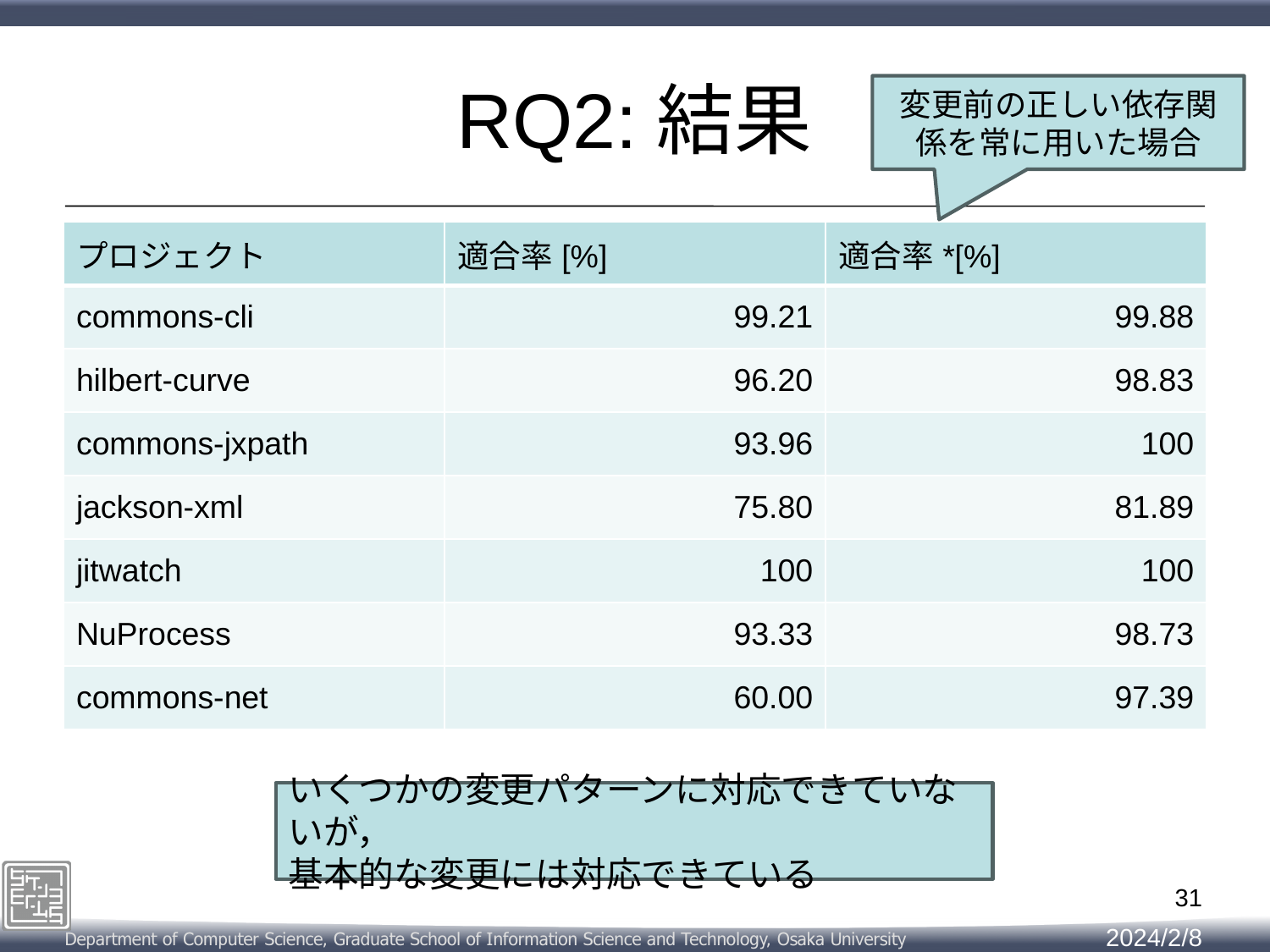

# RQ2:結果
変更前の正しい依存関係を常に用いた場合
| プロジェクト | 適合率[%] | 適合率\*[%] |
| --- | --- | --- |
| commons-cli | 99.21 | 99.88 |
| hilbert-curve | 96.20 | 98.83 |
| commons-jxpath | 93.96 | 100 |
| jackson-xml | 75.80 | 81.89 |
| jitwatch | 100 | 100 |
| NuProcess | 93.33 | 98.73 |
| commons-net | 60.00 | 97.39 |
いくつかの変更パターンに対応できていないが，
基本的な変更には対応できている
31
2024/2/8